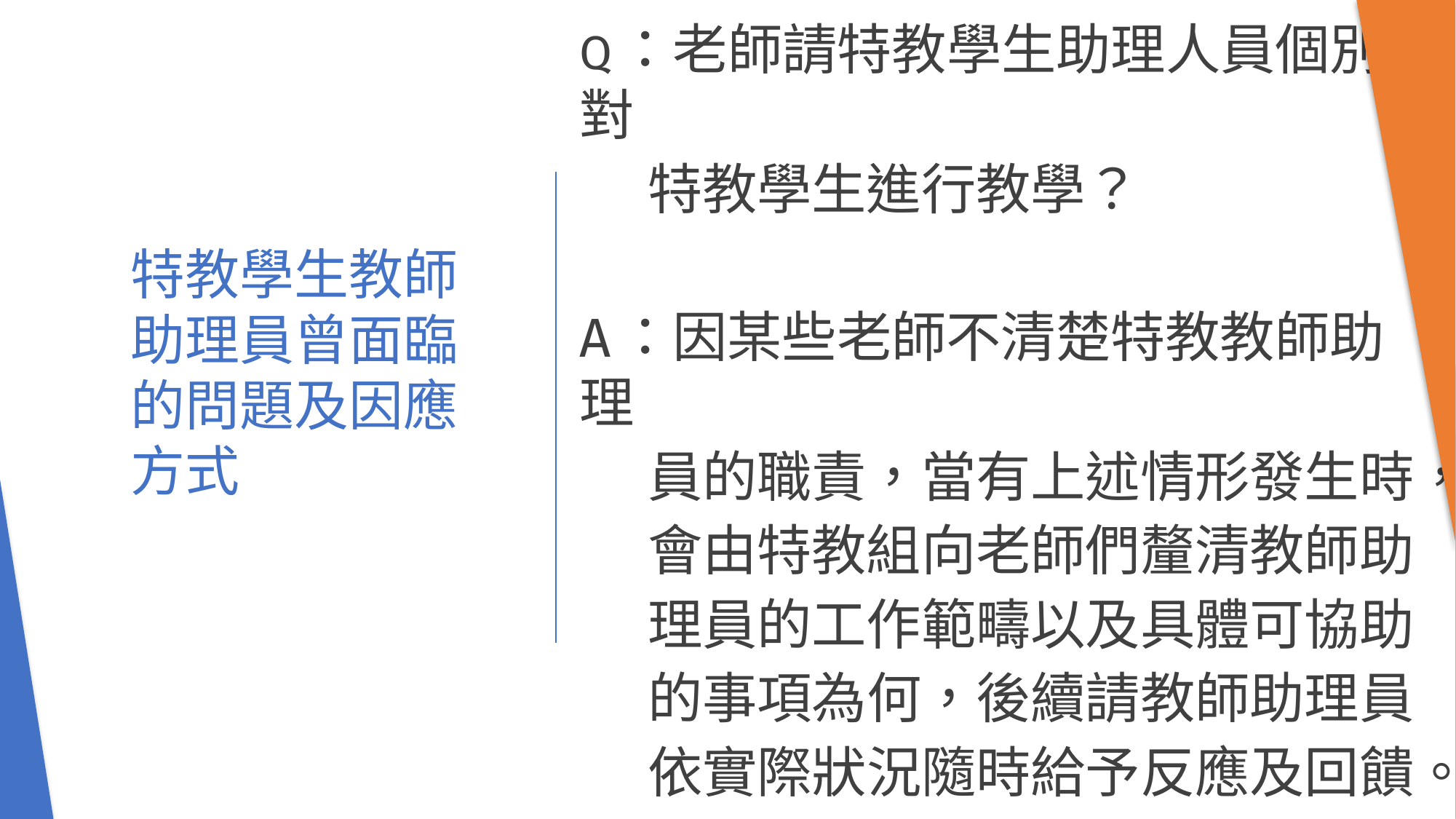

Q：老師請特教學生助理人員個別對
     特教學生進行教學？

A：因某些老師不清楚特教教師助理
     員的職責，當有上述情形發生時，
     會由特教組向老師們釐清教師助
     理員的工作範疇以及具體可協助
     的事項為何，後續請教師助理員
     依實際狀況隨時給予反應及回饋。

# 特教學生教師助理員曾面臨的問題及因應方式